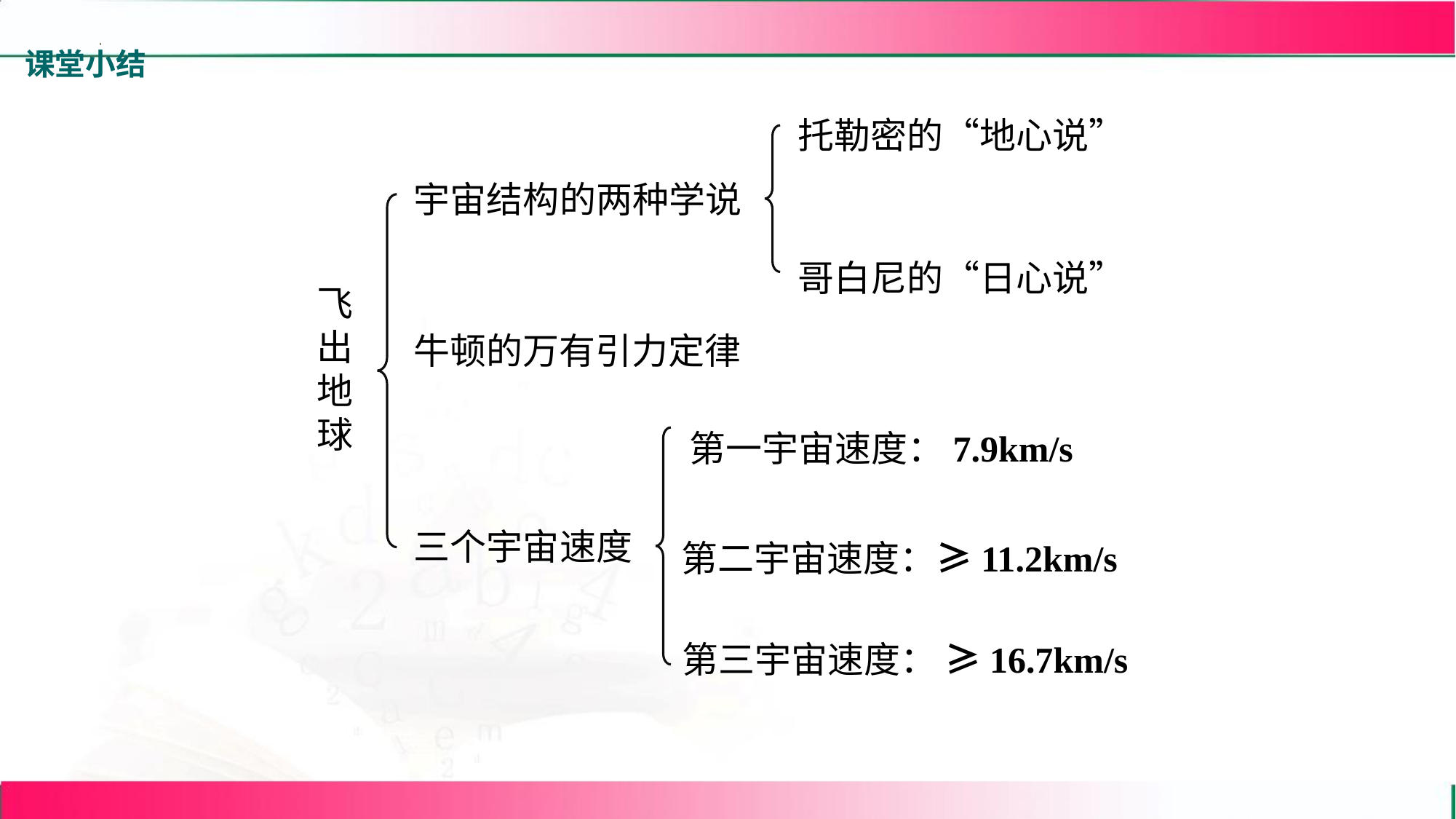

课堂小结
托勒密的“地心说”

宇宙结构的两种学说

哥白尼的“日心说”
飞出地球
牛顿的万有引力定律
第一宇宙速度：7.9km/s

第二宇宙速度：≥11.2km/s
三个宇宙速度
第三宇宙速度： ≥16.7km/s